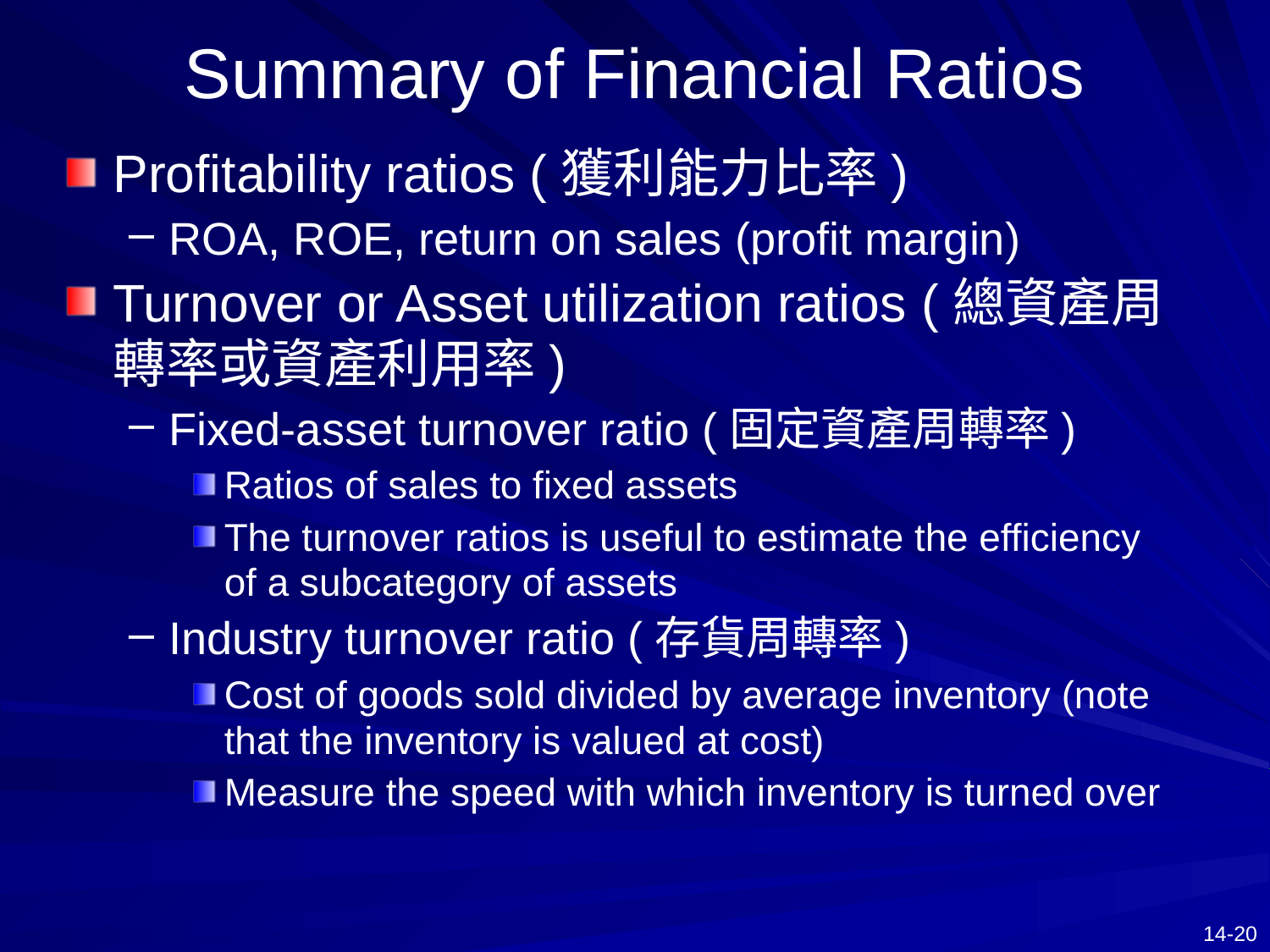

# Summary of Financial Ratios
Profitability ratios (獲利能力比率)
ROA, ROE, return on sales (profit margin)
Turnover or Asset utilization ratios (總資產周轉率或資產利用率)
Fixed-asset turnover ratio (固定資產周轉率)
Ratios of sales to fixed assets
The turnover ratios is useful to estimate the efficiency of a subcategory of assets
Industry turnover ratio (存貨周轉率)
Cost of goods sold divided by average inventory (note that the inventory is valued at cost)
Measure the speed with which inventory is turned over